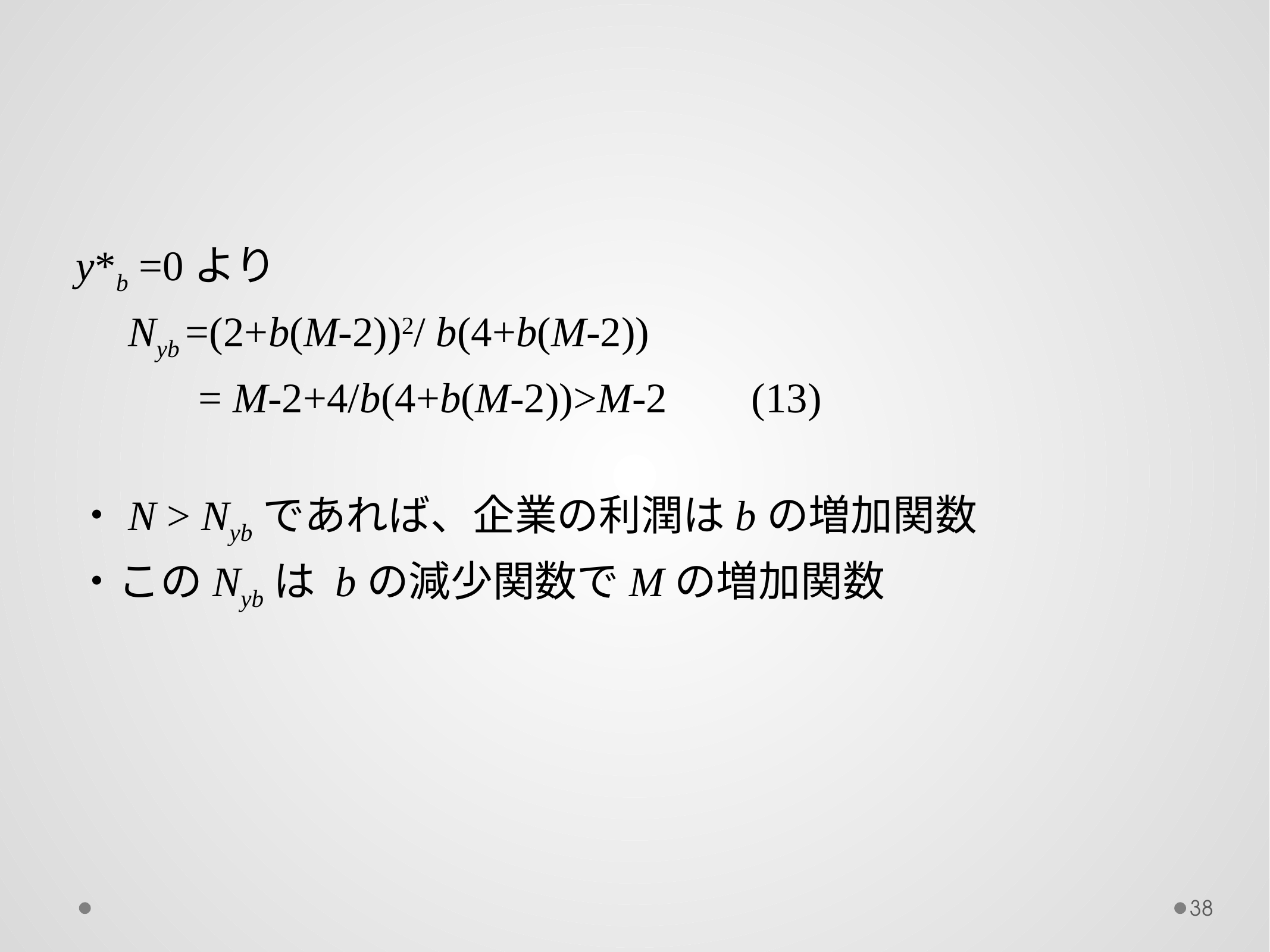

y*b =0より
　Nyb =(2+b(M-2))2/ b(4+b(M-2))
　　   = M-2+4/b(4+b(M-2))>M-2        (13)

・N > Nybであれば、企業の利潤はbの増加関数
・このNybは bの減少関数でMの増加関数

38